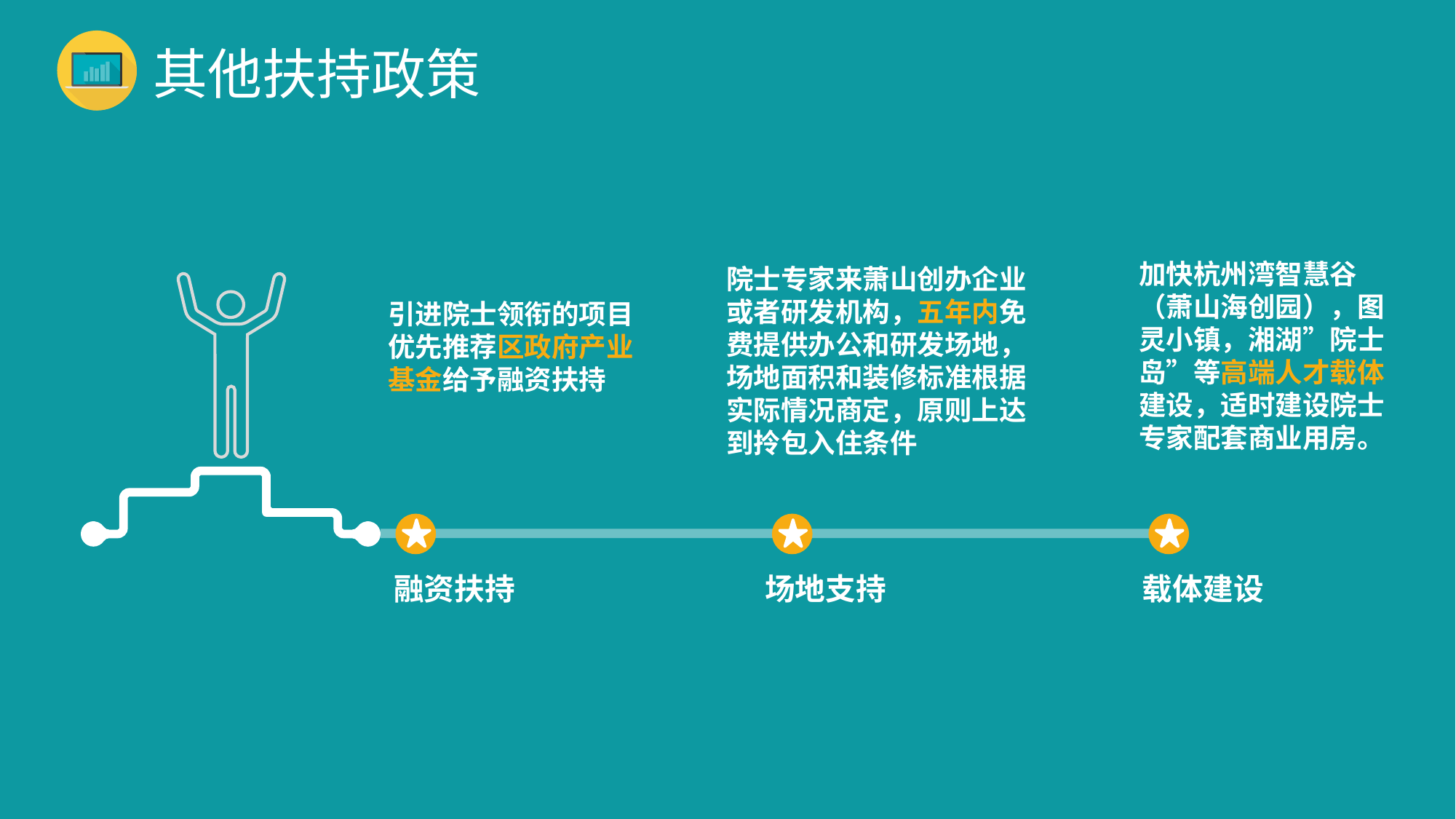

其他扶持政策
加快杭州湾智慧谷（萧山海创园），图灵小镇，湘湖”院士岛”等高端人才载体建设，适时建设院士专家配套商业用房。
院士专家来萧山创办企业或者研发机构，五年内免费提供办公和研发场地，场地面积和装修标准根据实际情况商定，原则上达到拎包入住条件

引进院士领衔的项目优先推荐区政府产业基金给予融资扶持
融资扶持
场地支持
载体建设